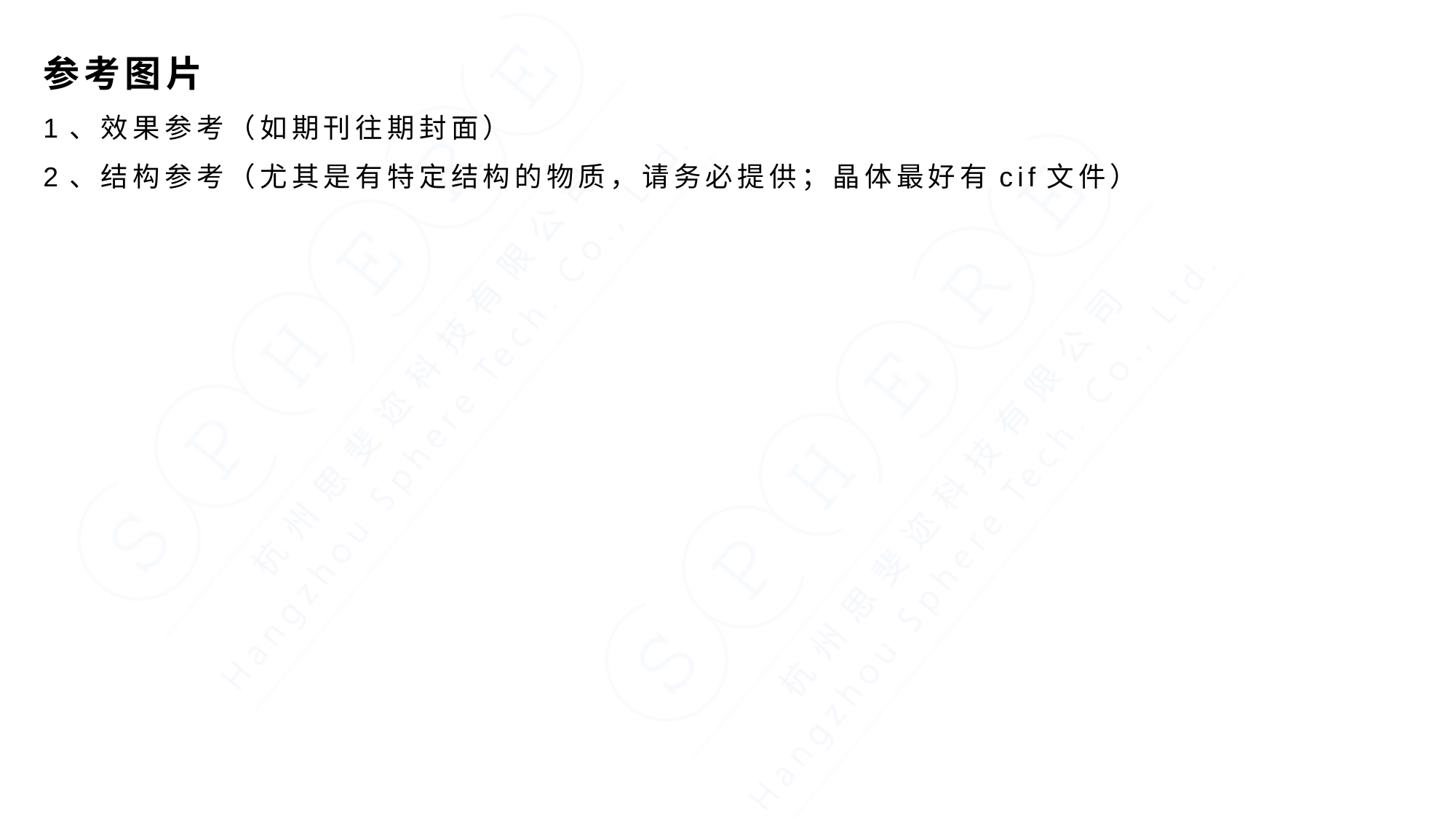

参考图片
1、效果参考（如期刊往期封面）
2、结构参考（尤其是有特定结构的物质，请务必提供；晶体最好有cif文件）